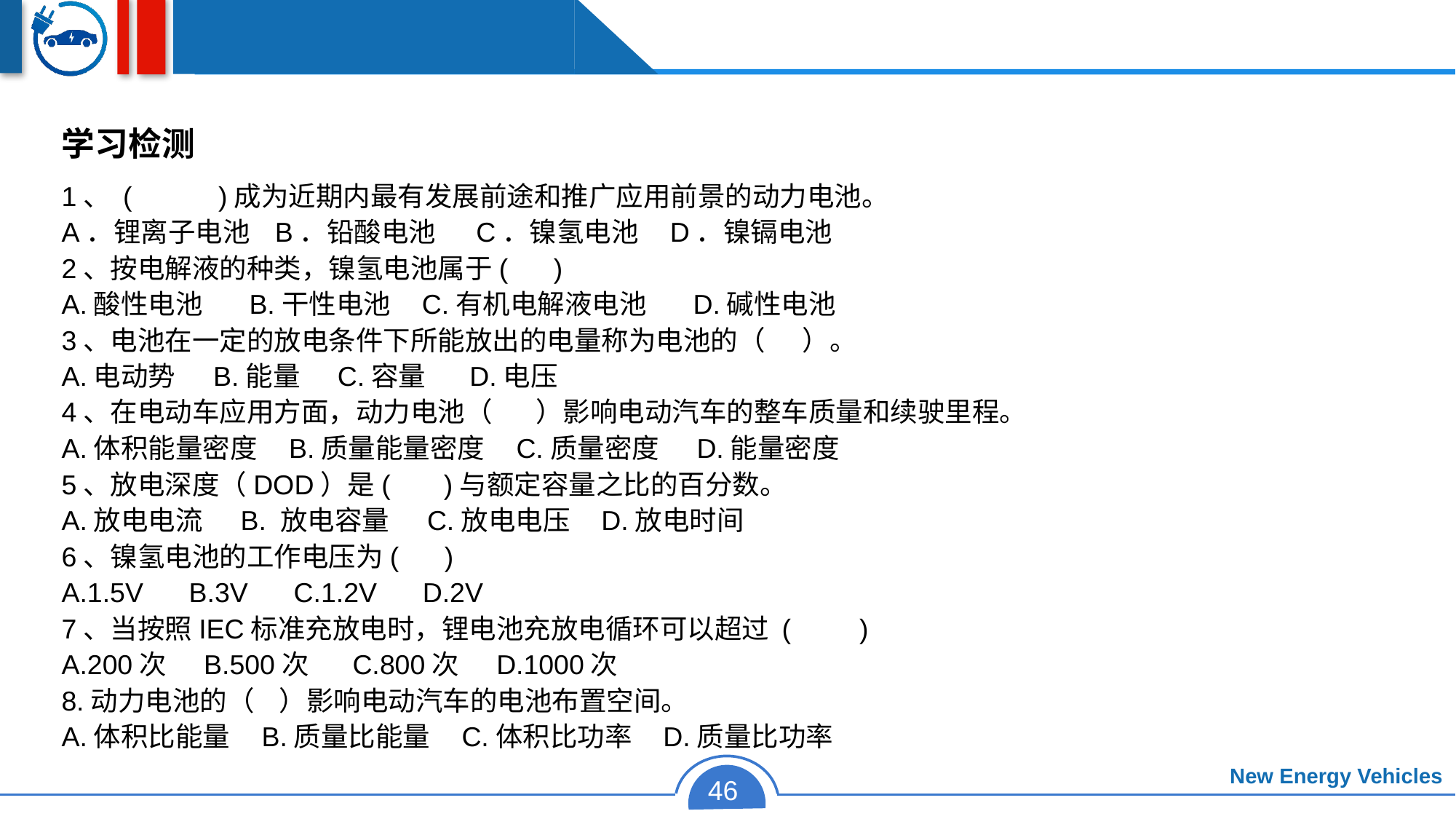

学习检测
1、 (　　   )成为近期内最有发展前途和推广应用前景的动力电池。
A．锂离子电池   B．铅酸电池 　C．镍氢电池    D．镍镉电池
2、按电解液的种类，镍氢电池属于(      )
A.酸性电池  　B.干性电池    C.有机电解液电池 　 D.碱性电池
3、电池在一定的放电条件下所能放出的电量称为电池的（      ）。
A.电动势     B.能量     C.容量      D.电压
4、在电动车应用方面，动力电池（       ）影响电动汽车的整车质量和续驶里程。
A.体积能量密度    B.质量能量密度    C.质量密度     D.能量密度
5、放电深度（DOD）是(       )与额定容量之比的百分数。
A.放电电流     B. 放电容量     C.放电电压    D.放电时间
6、镍氢电池的工作电压为(      )
A.1.5V      B.3V      C.1.2V      D.2V
7、当按照IEC标准充放电时，锂电池充放电循环可以超过 (         )
A.200次     B.500次      C.800次     D.1000次
8.动力电池的（    ）影响电动汽车的电池布置空间。
A.体积比能量    B.质量比能量    C.体积比功率    D.质量比功率